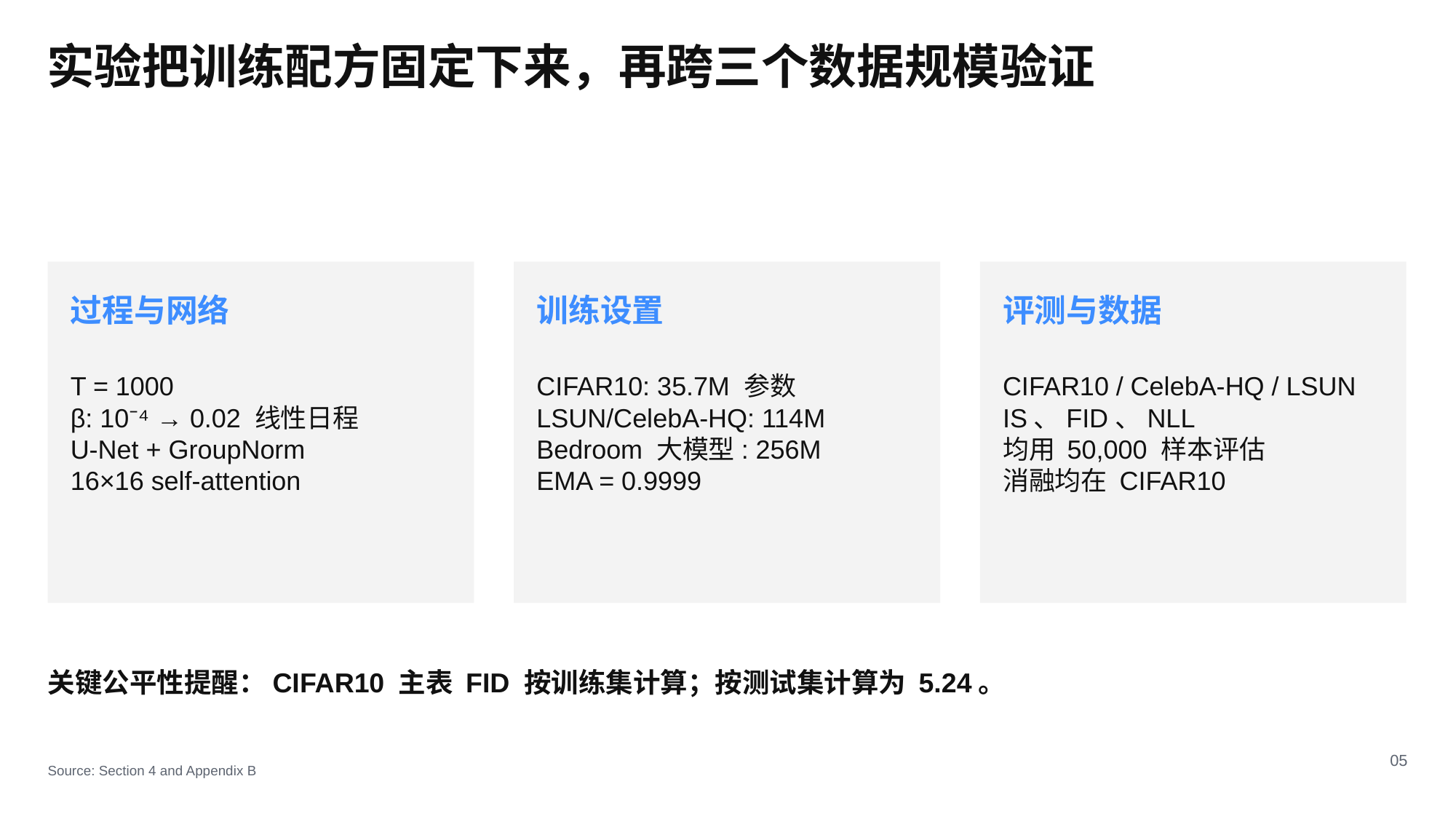

实验把训练配方固定下来，再跨三个数据规模验证

过程与网络
训练设置
评测与数据
T = 1000
β: 10⁻⁴ → 0.02 线性日程
U-Net + GroupNorm
16×16 self-attention
CIFAR10: 35.7M 参数
LSUN/CelebA-HQ: 114M
Bedroom 大模型: 256M
EMA = 0.9999
CIFAR10 / CelebA-HQ / LSUN
IS、FID、NLL
均用 50,000 样本评估
消融均在 CIFAR10
关键公平性提醒：CIFAR10 主表 FID 按训练集计算；按测试集计算为 5.24。
05
Source: Section 4 and Appendix B